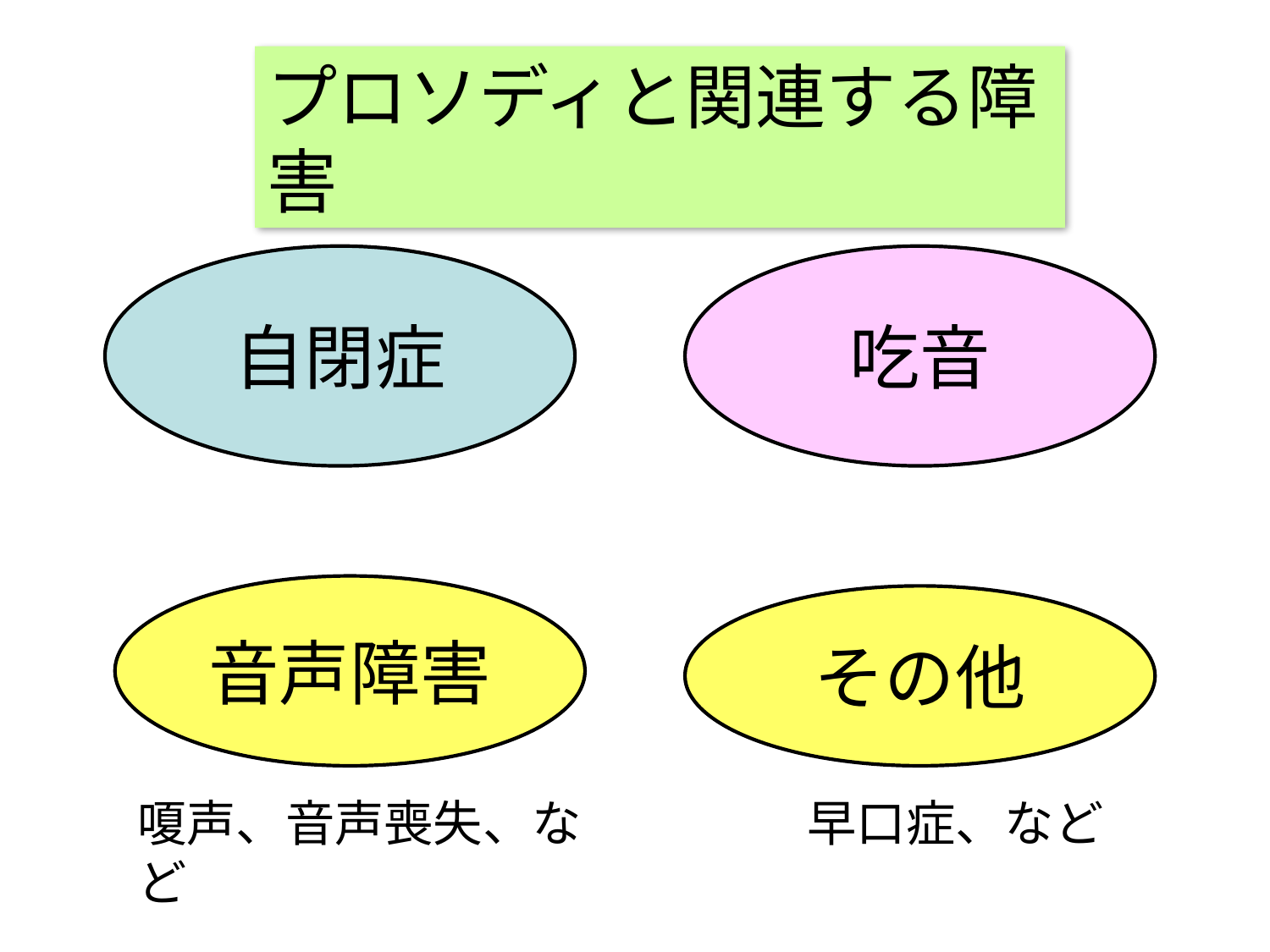

プロソディと関連する障害
自閉症
吃音
音声障害
その他
嗄声、音声喪失、など
早口症、など